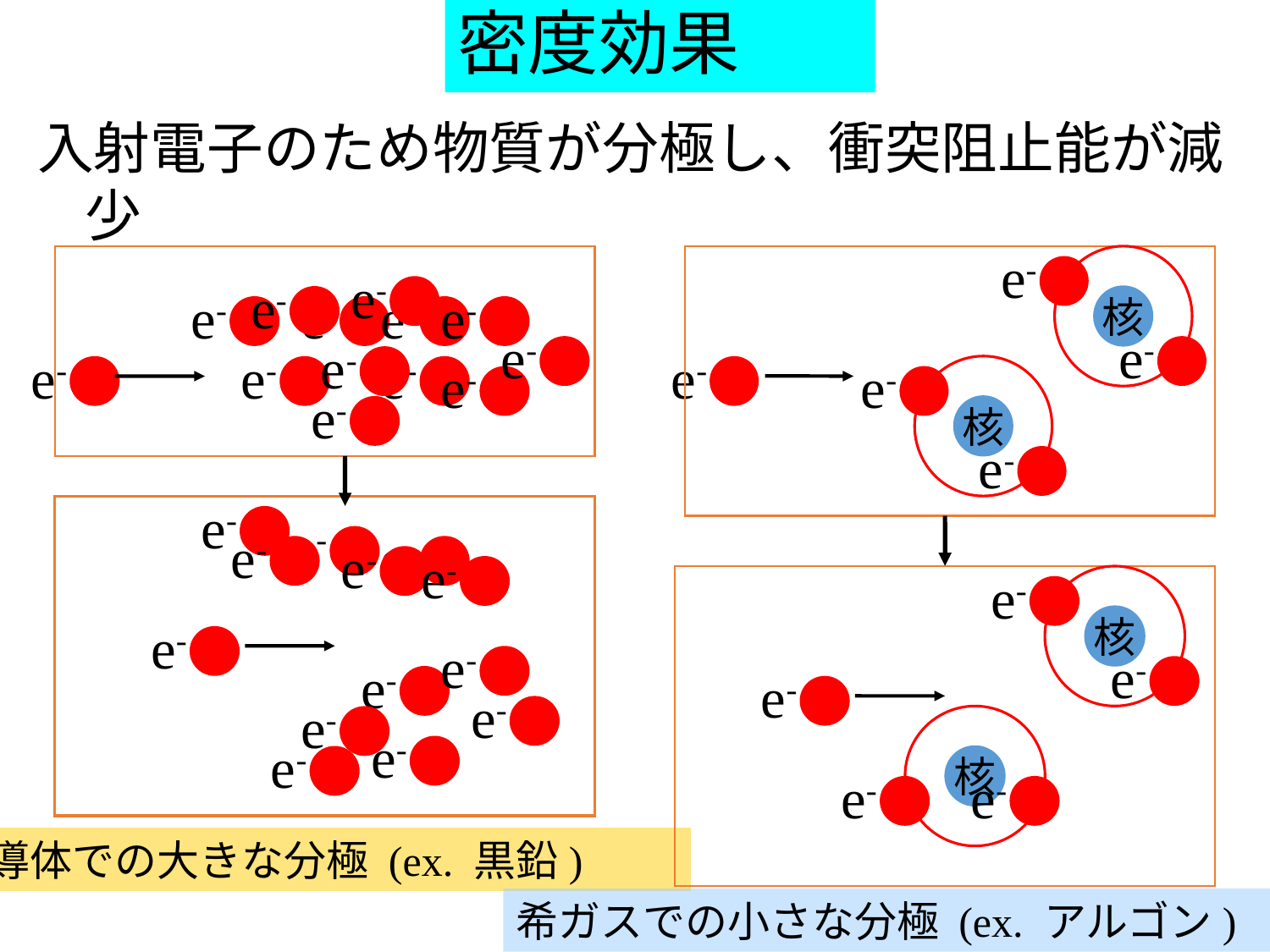

# 密度効果
入射電子のため物質が分極し、衝突阻止能が減少
e-

核
e-

e-

e-

核
e-

e-

e-

e-

e-

e-

e-

e-

e-

e-

e-

e-

e-

e-

e-

e-

e-

e-

e-

e-

e-

核
e-

e-

e-

e-

e-

e-

e-

e-

e-

核
e-

e-

導体での大きな分極 (ex. 黒鉛)
希ガスでの小さな分極 (ex. アルゴン)